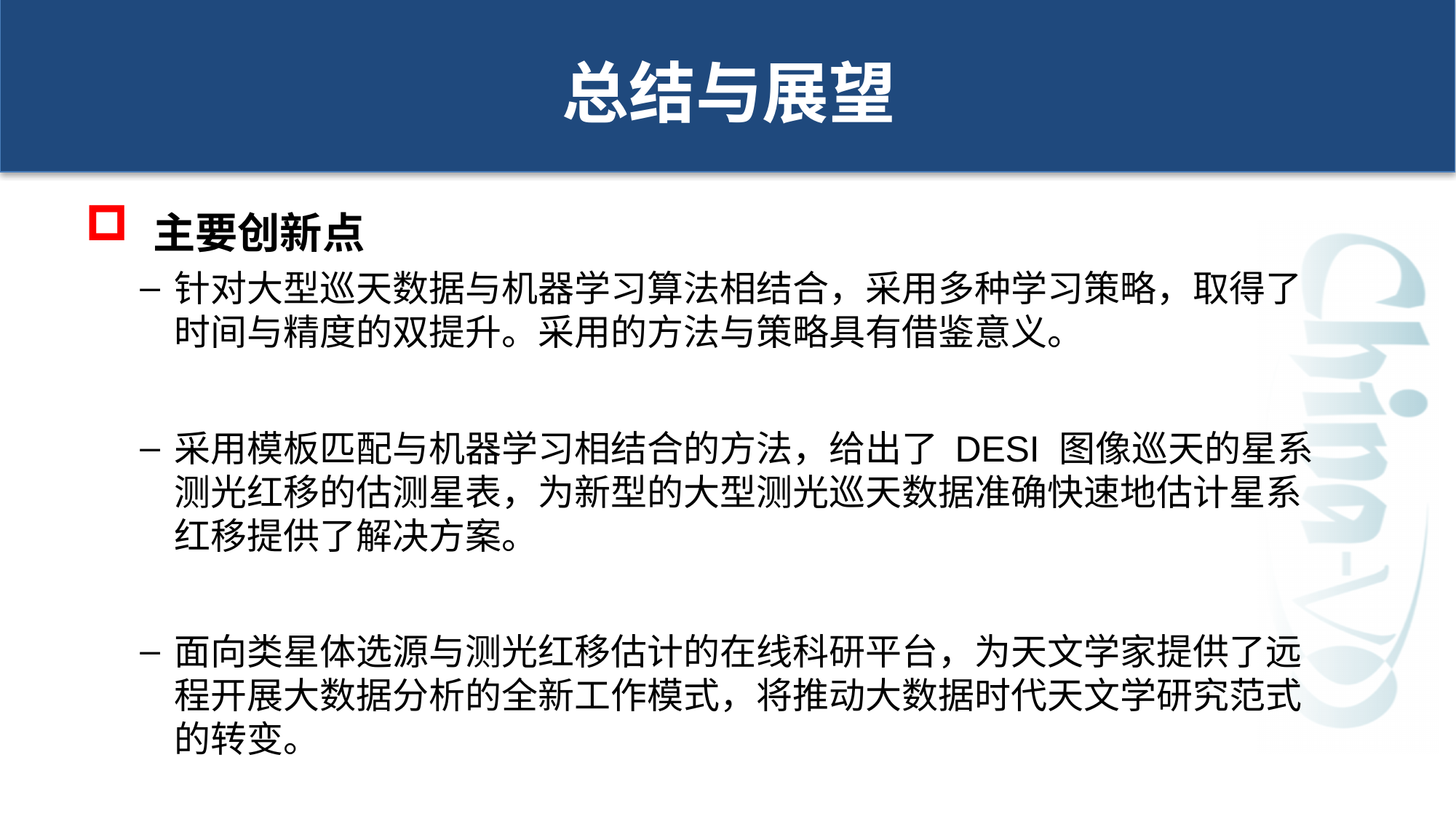

# 总结与展望
 主要创新点
针对大型巡天数据与机器学习算法相结合，采用多种学习策略，取得了时间与精度的双提升。采用的方法与策略具有借鉴意义。

采用模板匹配与机器学习相结合的方法，给出了 DESI 图像巡天的星系测光红移的估测星表，为新型的大型测光巡天数据准确快速地估计星系红移提供了解决方案。

面向类星体选源与测光红移估计的在线科研平台，为天文学家提供了远程开展大数据分析的全新工作模式，将推动大数据时代天文学研究范式的转变。